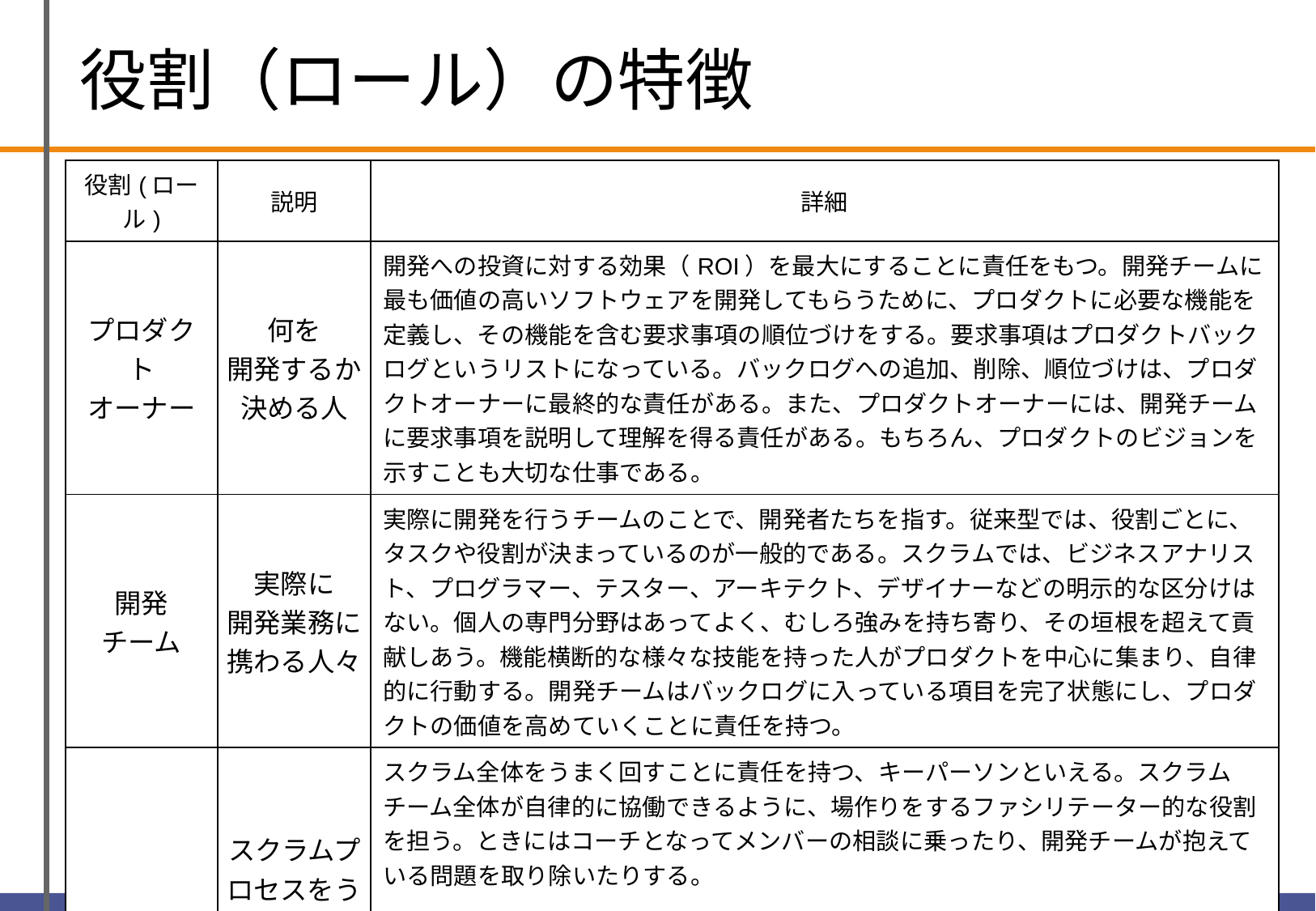

# 役割（ロール）の特徴
| 役割(ロール) | 説明 | 詳細 |
| --- | --- | --- |
| プロダクト オーナー | 何を 開発するか 決める人 | 開発への投資に対する効果（ROI）を最大にすることに責任をもつ。開発チームに最も価値の高いソフトウェアを開発してもらうために、プロダクトに必要な機能を定義し、その機能を含む要求事項の順位づけをする。要求事項はプロダクトバックログというリストになっている。バックログへの追加、削除、順位づけは、プロダクトオーナーに最終的な責任がある。また、プロダクトオーナーには、開発チームに要求事項を説明して理解を得る責任がある。もちろん、プロダクトのビジョンを示すことも大切な仕事である。 |
| 開発 チーム | 実際に 開発業務に 携わる人々 | 実際に開発を行うチームのことで、開発者たちを指す。従来型では、役割ごとに、タスクや役割が決まっているのが一般的である。スクラムでは、ビジネスアナリスト、プログラマー、テスター、アーキテクト、デザイナーなどの明示的な区分けはない。個人の専門分野はあってよく、むしろ強みを持ち寄り、その垣根を超えて貢献しあう。機能横断的な様々な技能を持った人がプロダクトを中心に集まり、自律的に行動する。開発チームはバックログに入っている項目を完了状態にし、プロダクトの価値を高めていくことに責任を持つ。 |
| スクラム マスター | スクラムプロセスをうまく回し、生産性を高めることに責任を持つ人 | スクラム全体をうまく回すことに責任を持つ、キーパーソンといえる。スクラムチーム全体が自律的に協働できるように、場作りをするファシリテーター的な役割を担う。ときにはコーチとなってメンバーの相談に乗ったり、開発チームが抱えている問題を取り除いたりする。 スクラムチーム全体をマネジメントするが、コントロール型の管理を行うのではなく、チームを支援する役割を担う。サーバントリーダー（奉仕型のリーダー）といえ、開発チームを外部の割り込みから守り、チームの障害を取り除くために外部との交渉を行う。 開発のやり方に関する決定はスクラムマスターではなく、開発チームが行う。スクラムマスターが細かい指示を出すのではなく、自分たちで決めながら動く自律したチームを作ることが、生産性をあげる鍵となる。 |
17